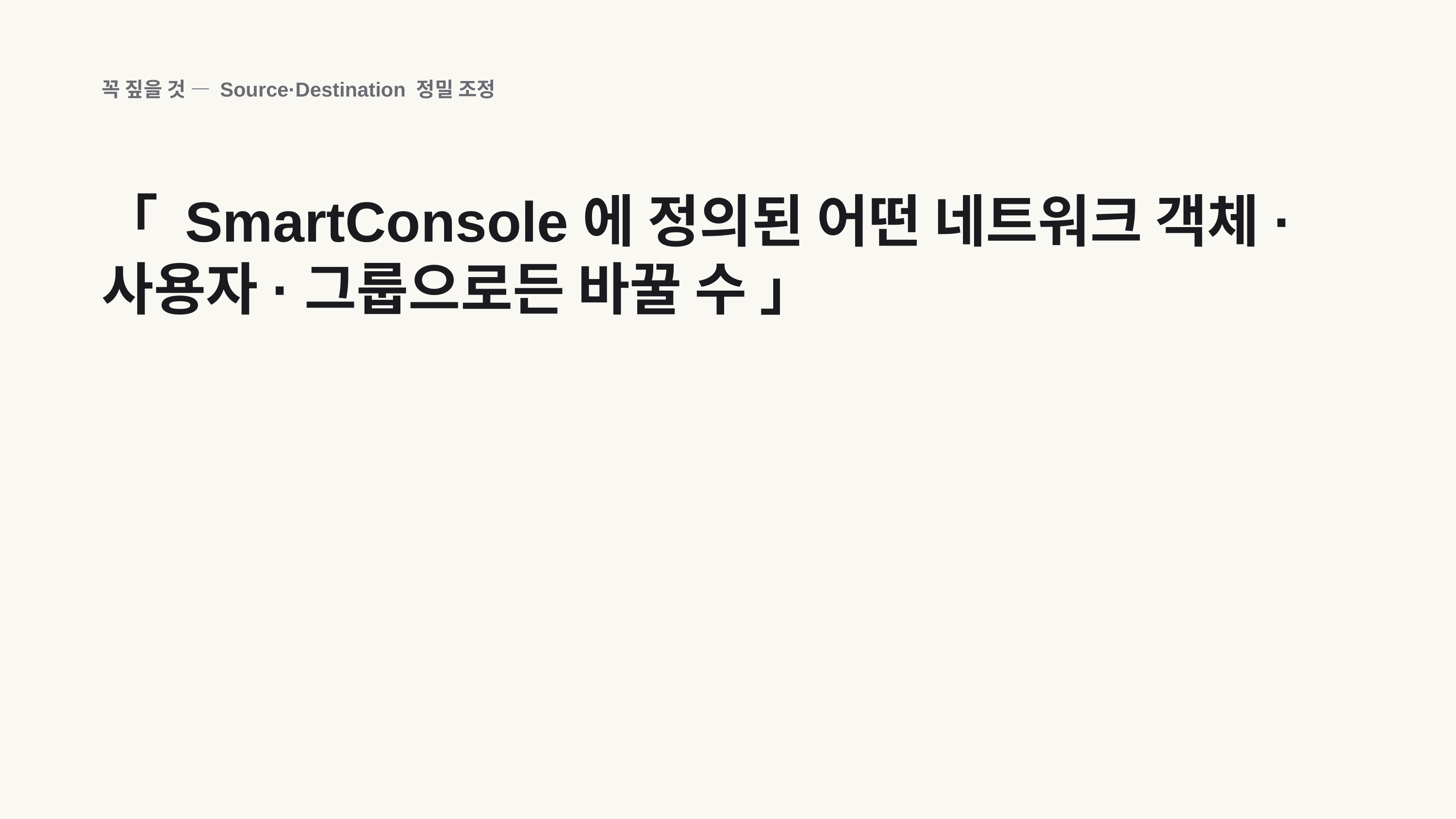

꼭 짚을 것 — Source·Destination 정밀 조정
「 SmartConsole에 정의된 어떤 네트워크 객체·사용자·그룹으로든 바꿀 수 」